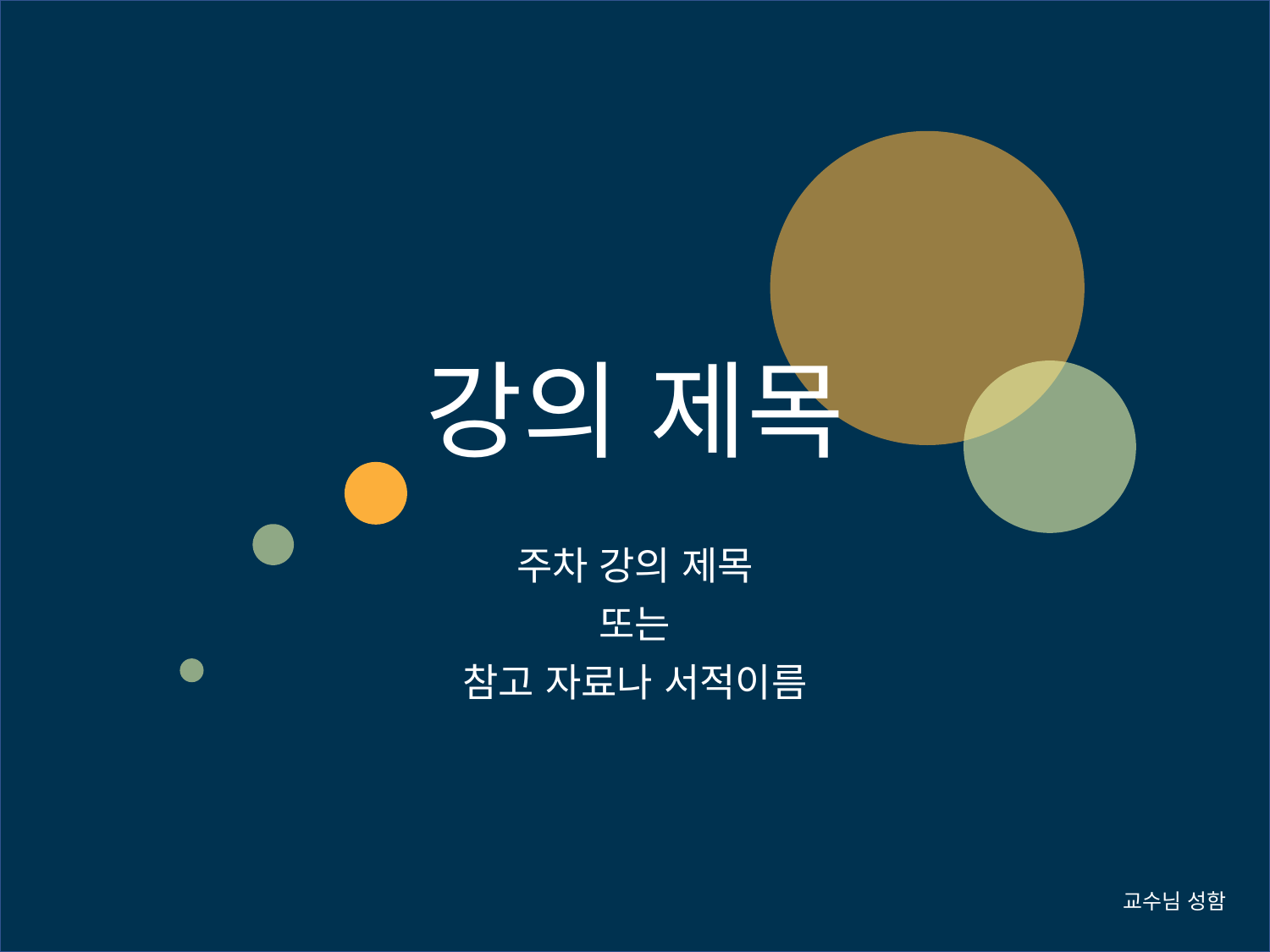

# 강의 제목

주차 강의 제목
또는
참고 자료나 서적이름

교수님 성함